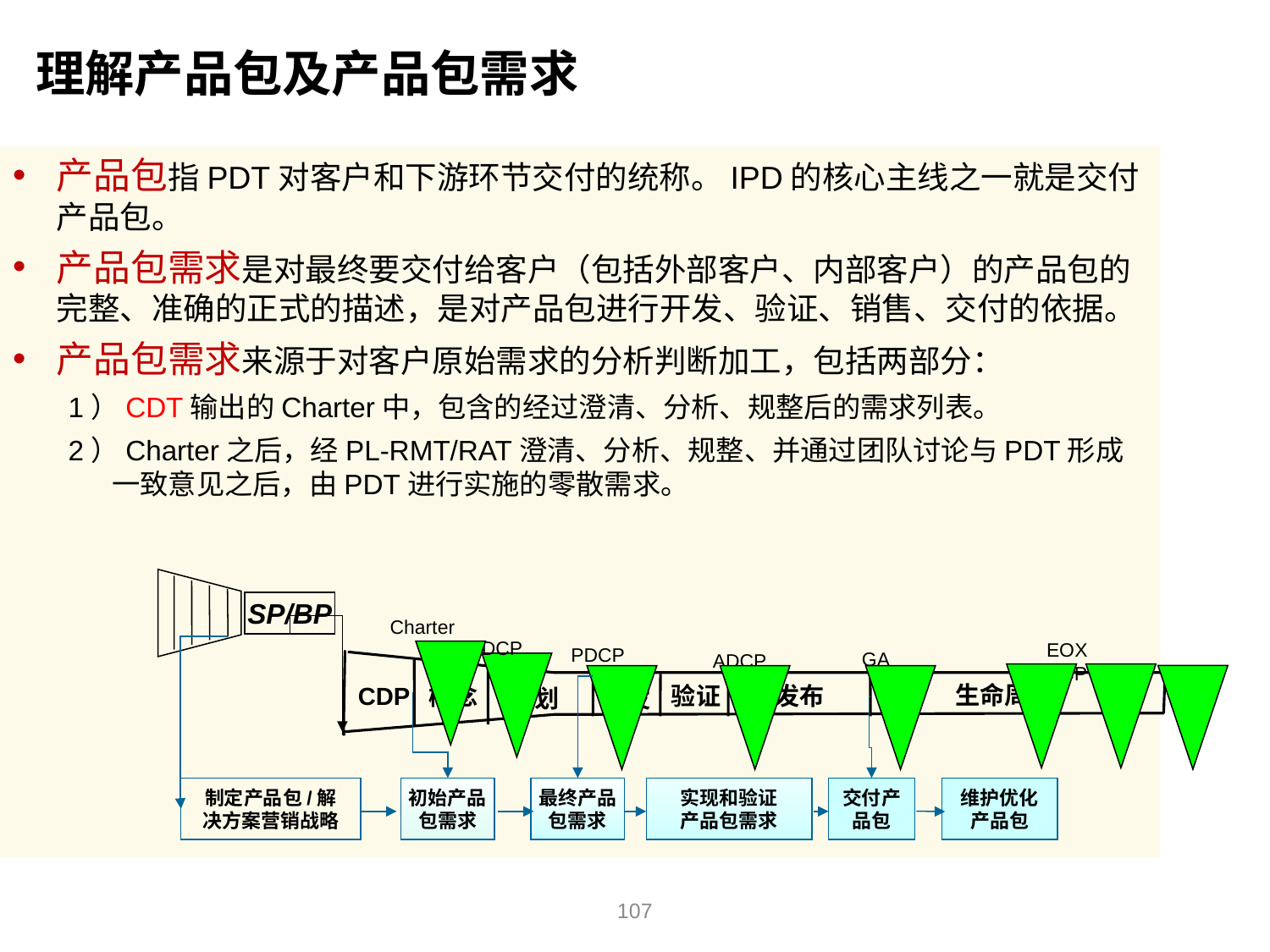

理解产品包及产品包需求
产品包指PDT对客户和下游环节交付的统称。IPD的核心主线之一就是交付产品包。
产品包需求是对最终要交付给客户（包括外部客户、内部客户）的产品包的完整、准确的正式的描述，是对产品包进行开发、验证、销售、交付的依据。
产品包需求来源于对客户原始需求的分析判断加工，包括两部分：
1）CDT输出的Charter中，包含的经过澄清、分析、规整后的需求列表。
2）Charter之后，经PL-RMT/RAT澄清、分析、规整、并通过团队讨论与PDT形成一致意见之后，由PDT进行实施的零散需求。

SP/BP
Charter
CDCP
EOX DCP
PDCP

GA
ADCP

生命周期
验证
CDP
概念
发布
开发
计划
制定产品包/解决方案营销战略
初始产品包需求
最终产品包需求
实现和验证
产品包需求
交付产品包
维护优化产品包
107